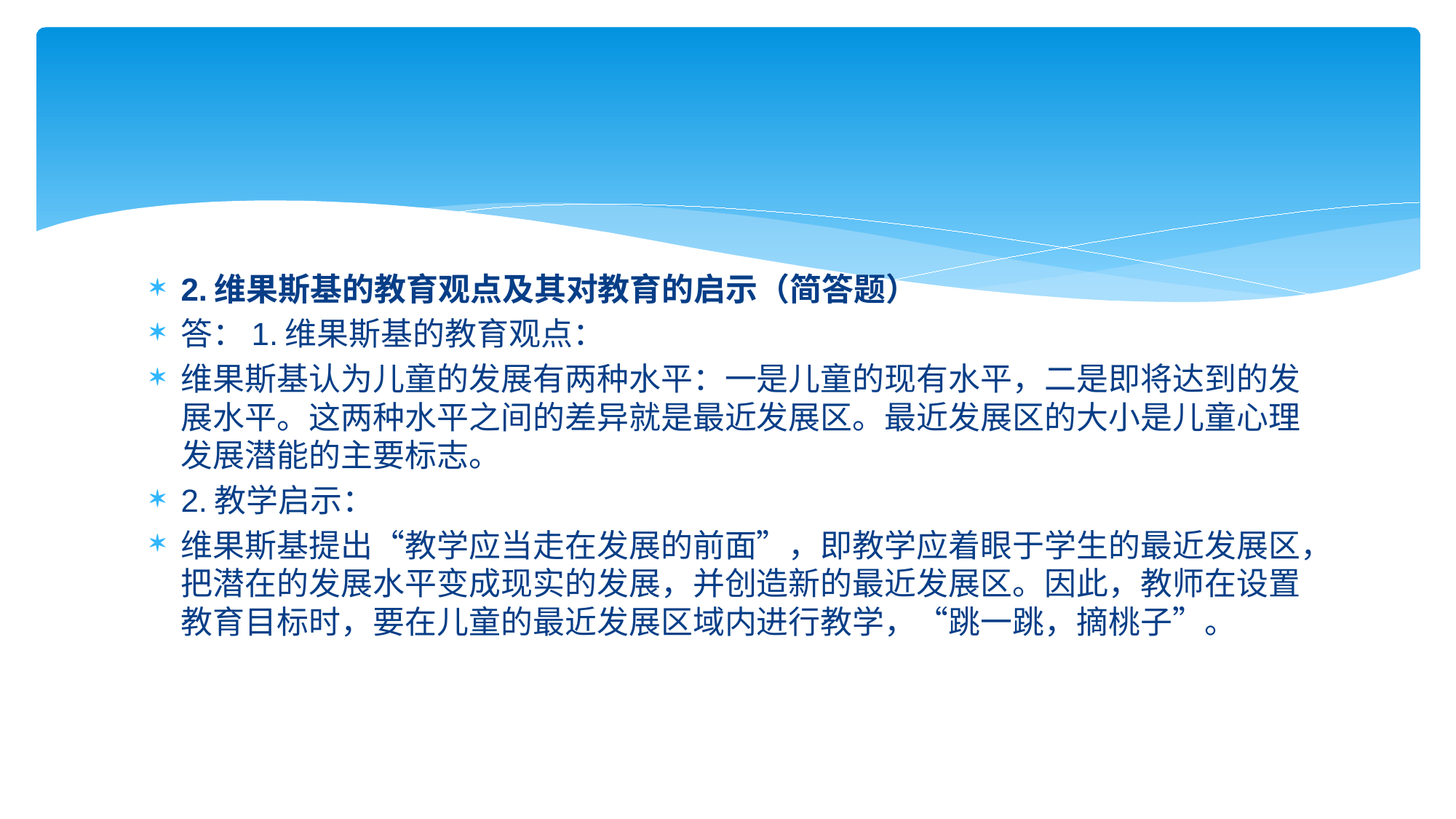

#
2.维果斯基的教育观点及其对教育的启示（简答题）
答：1.维果斯基的教育观点：
维果斯基认为儿童的发展有两种水平：一是儿童的现有水平，二是即将达到的发展水平。这两种水平之间的差异就是最近发展区。最近发展区的大小是儿童心理发展潜能的主要标志。
2.教学启示：
维果斯基提出“教学应当走在发展的前面”，即教学应着眼于学生的最近发展区，把潜在的发展水平变成现实的发展，并创造新的最近发展区。因此，教师在设置教育目标时，要在儿童的最近发展区域内进行教学，“跳一跳，摘桃子”。